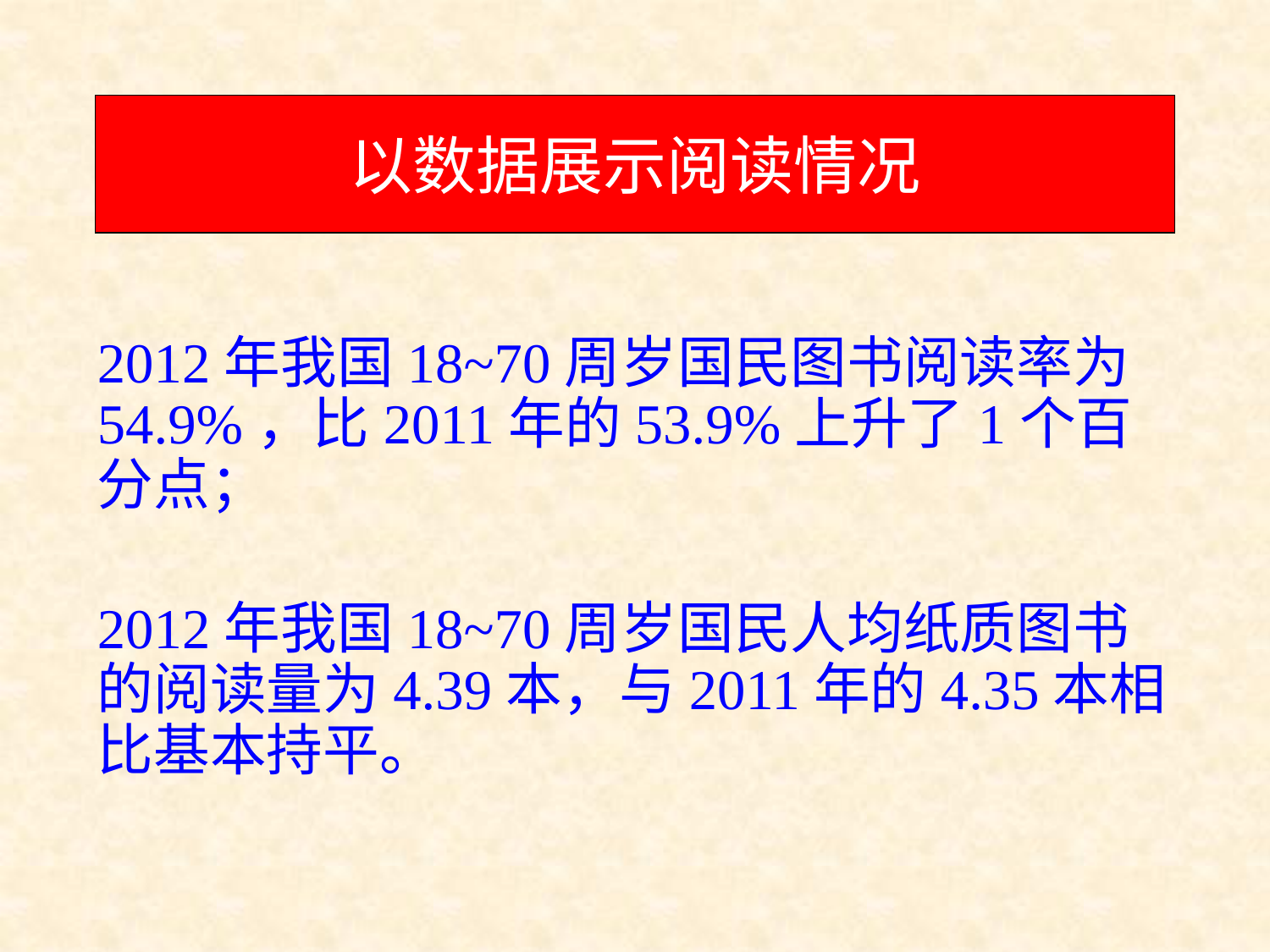

# 以数据展示阅读情况
2012年我国18~70周岁国民图书阅读率为54.9%，比2011年的53.9%上升了1个百分点；

2012年我国18~70周岁国民人均纸质图书的阅读量为4.39本，与2011年的4.35本相比基本持平。